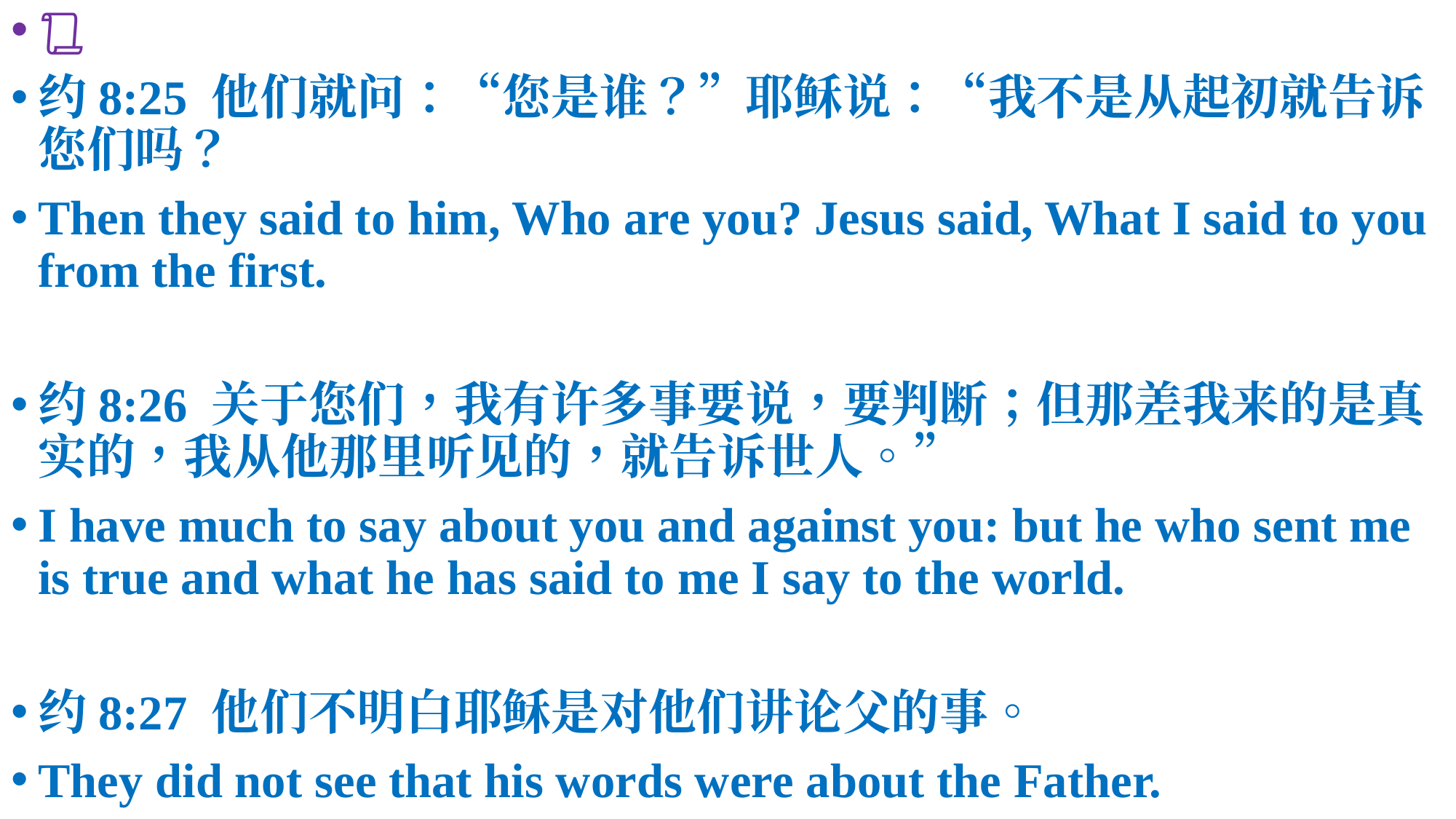

📜
约8:25 他们就问：“您是谁？”耶稣说：“我不是从起初就告诉您们吗？
Then they said to him, Who are you? Jesus said, What I said to you from the first.

约8:26 关于您们，我有许多事要说，要判断；但那差我来的是真实的，我从他那里听见的，就告诉世人。”
I have much to say about you and against you: but he who sent me is true and what he has said to me I say to the world.

约8:27 他们不明白耶稣是对他们讲论父的事。
They did not see that his words were about the Father.